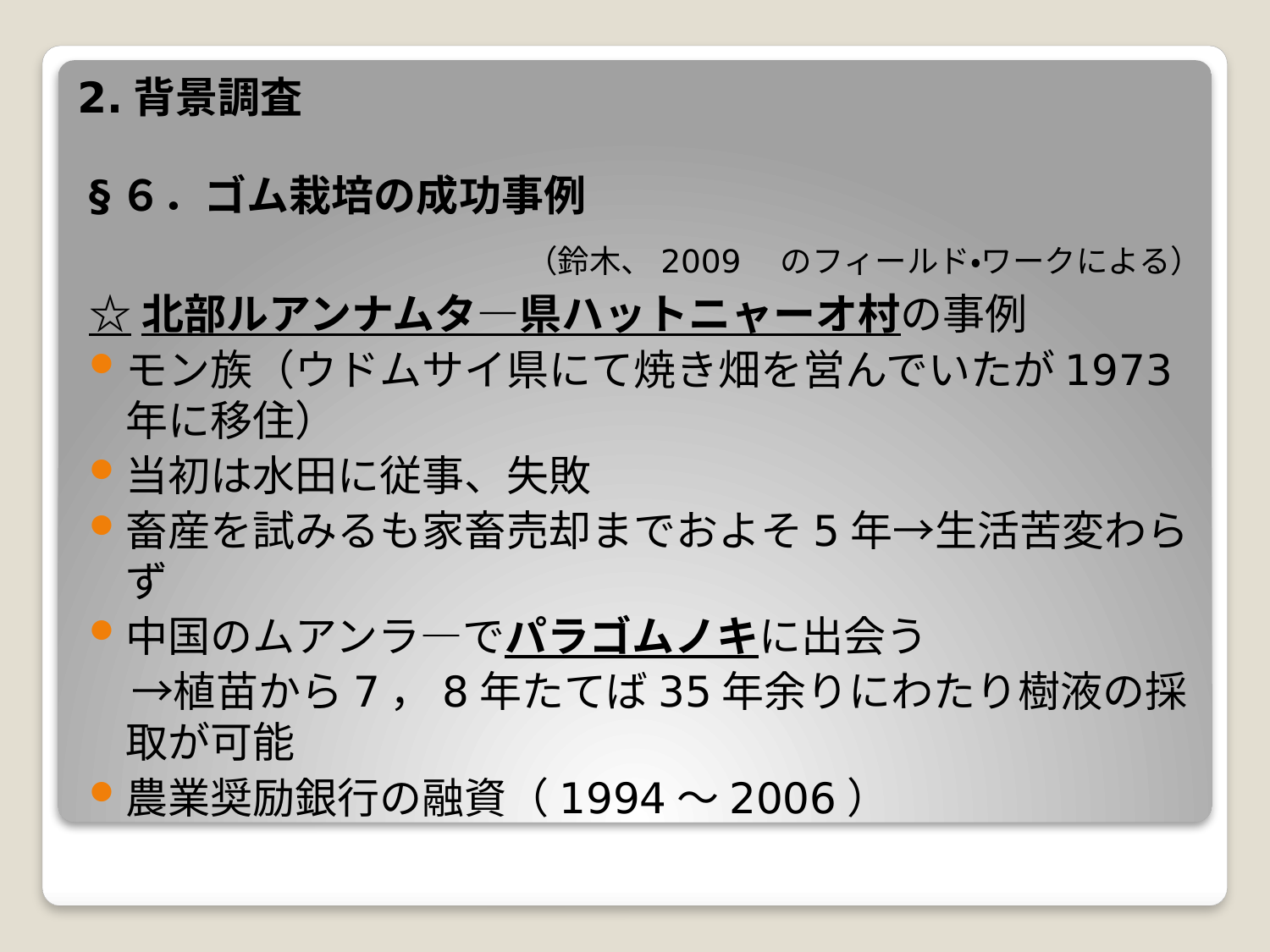

# 2.背景調査
§６．ゴム栽培の成功事例
　　　（鈴木、2009　のフィールド・ワークによる）
☆北部ルアンナムタ―県ハットニャーオ村の事例
モン族（ウドムサイ県にて焼き畑を営んでいたが1973年に移住）
当初は水田に従事、失敗
畜産を試みるも家畜売却までおよそ5年→生活苦変わらず
中国のムアンラ―でパラゴムノキに出会う
　→植苗から7，8年たてば35年余りにわたり樹液の採取が可能
農業奨励銀行の融資（1994～2006）